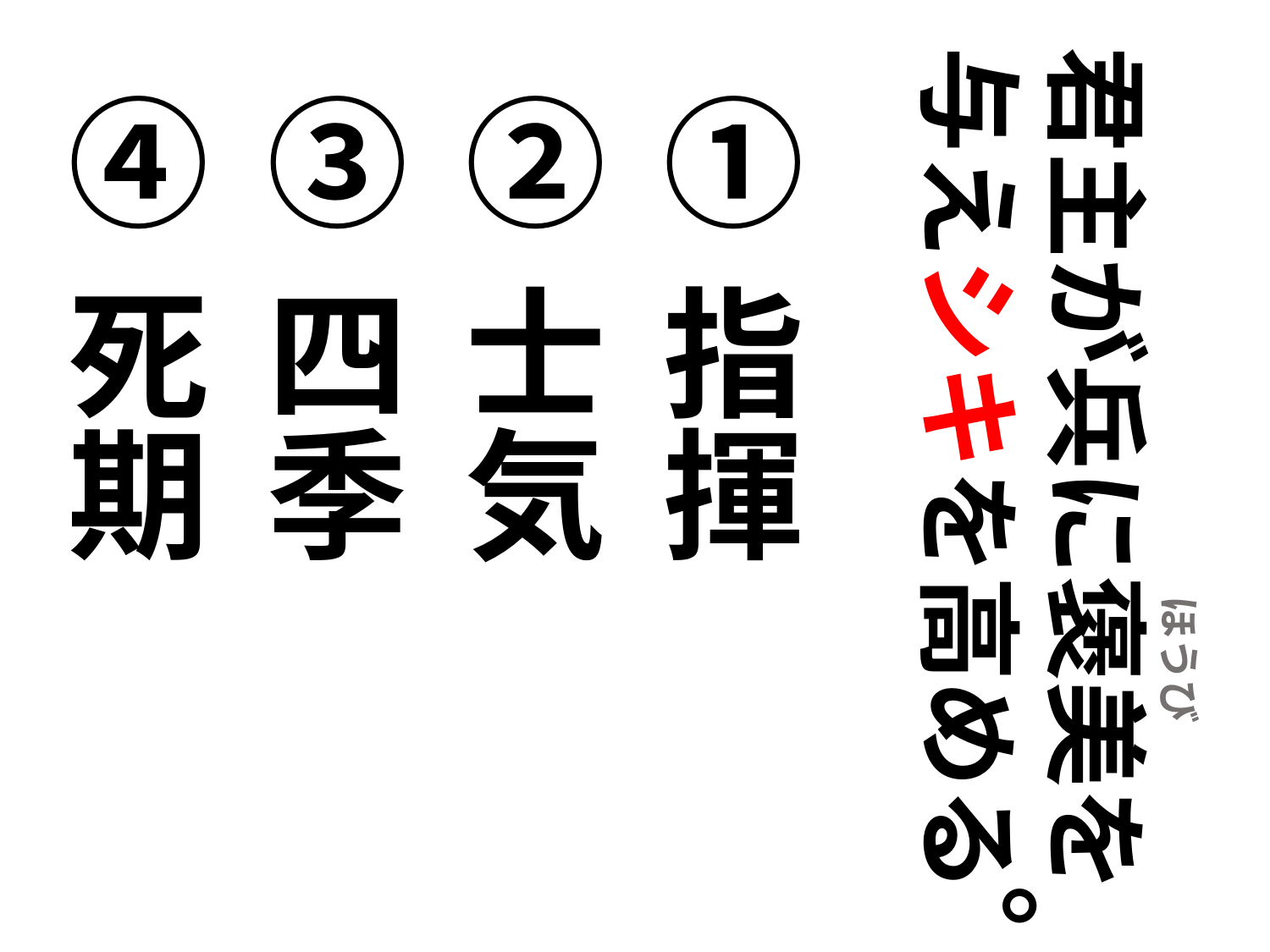

君主が兵に褒美を与えシキを高める
指揮
士気
四季
死期
ほうび
。